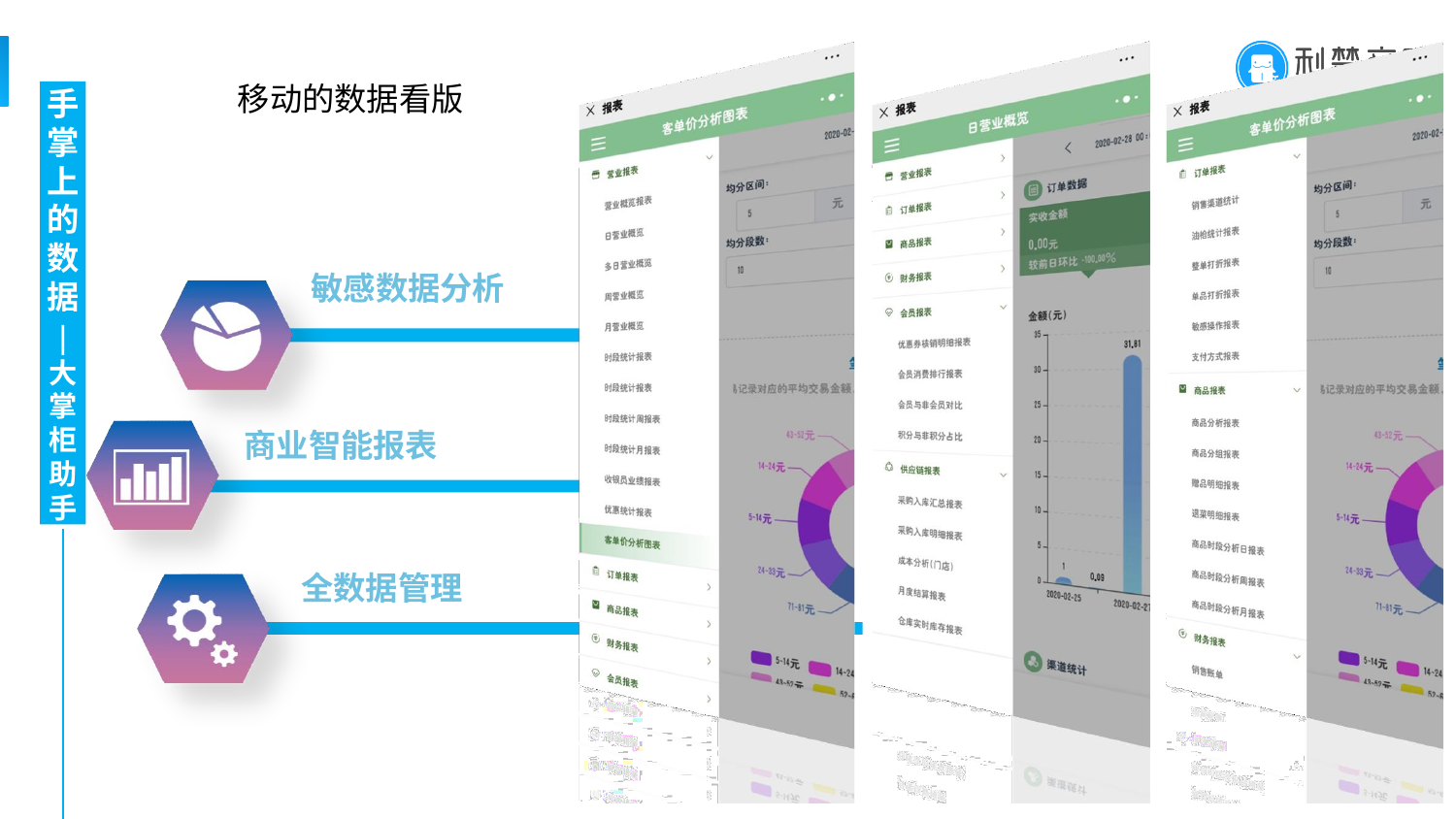

移动的数据看版
手 掌 上 的 数 据
|  大 掌 柜 助 手

敏感数据分析

商业智能报表

全数据管理